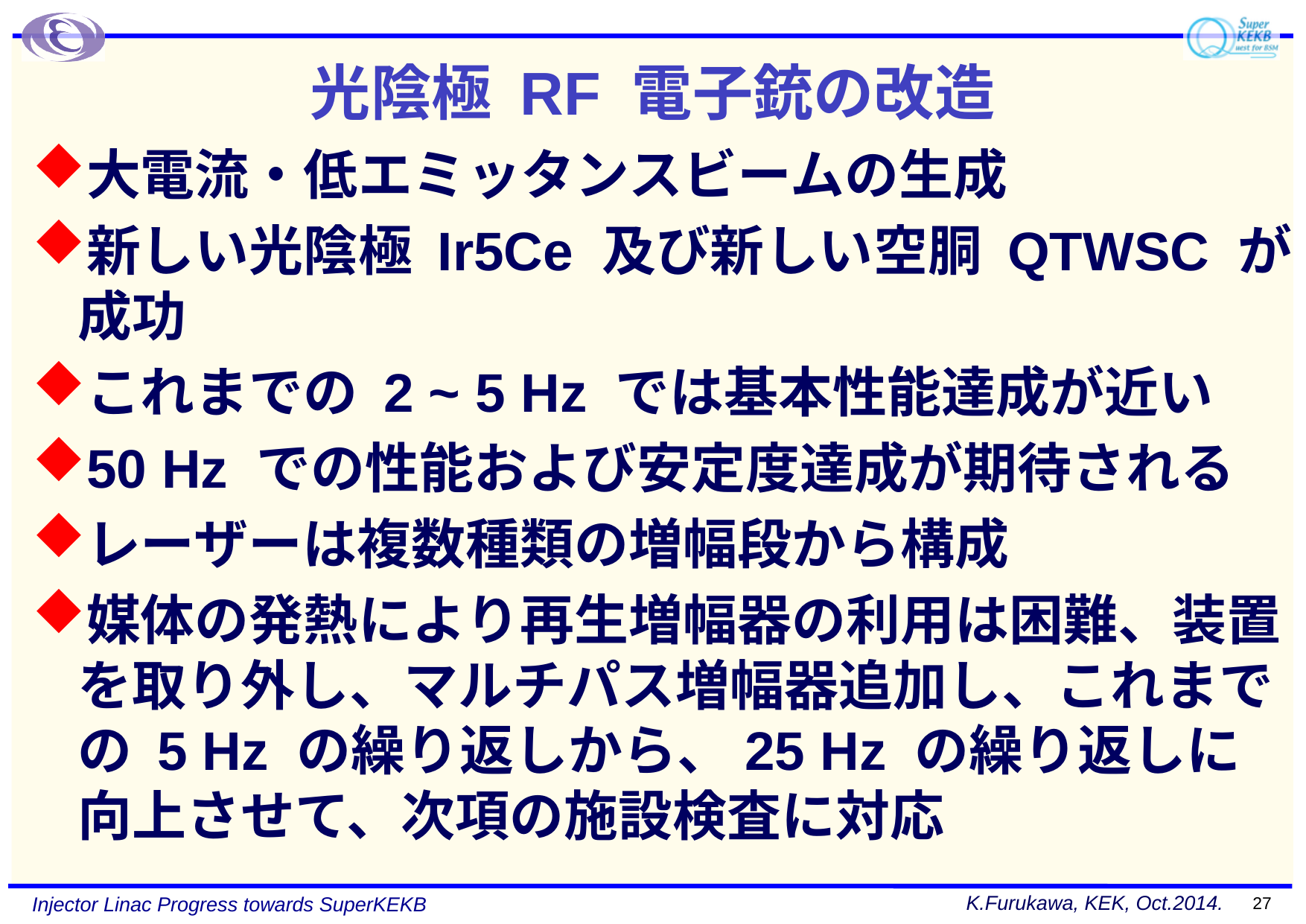

# 光陰極 RF 電子銃の改造
大電流・低エミッタンスビームの生成
新しい光陰極 Ir5Ce 及び新しい空胴 QTWSC が成功
これまでの 2 ~ 5 Hz では基本性能達成が近い
50 Hz での性能および安定度達成が期待される
レーザーは複数種類の増幅段から構成
媒体の発熱により再生増幅器の利用は困難、装置を取り外し、マルチパス増幅器追加し、これまでの 5 Hz の繰り返しから、25 Hz の繰り返しに向上させて、次項の施設検査に対応
27